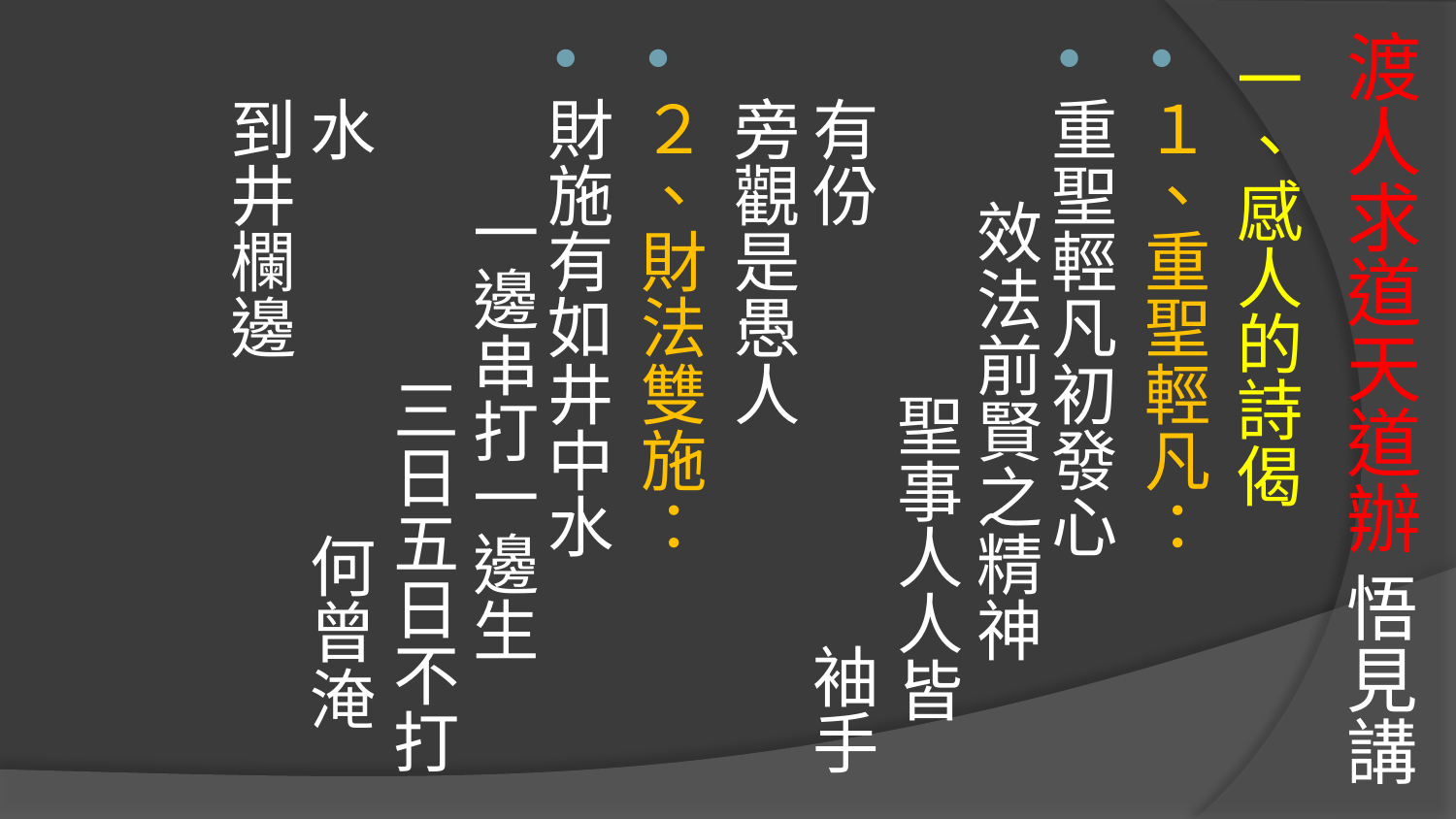

# 渡人求道天道辦 悟見講
一、感人的詩偈
１、重聖輕凡：
重聖輕凡初發心                      效法前賢之精神                            聖事人人皆有份                            袖手旁觀是愚人
２、財法雙施：
財施有如井中水                      一邊串打一邊生                           三日五日不打水                         何曾淹到井欄邊